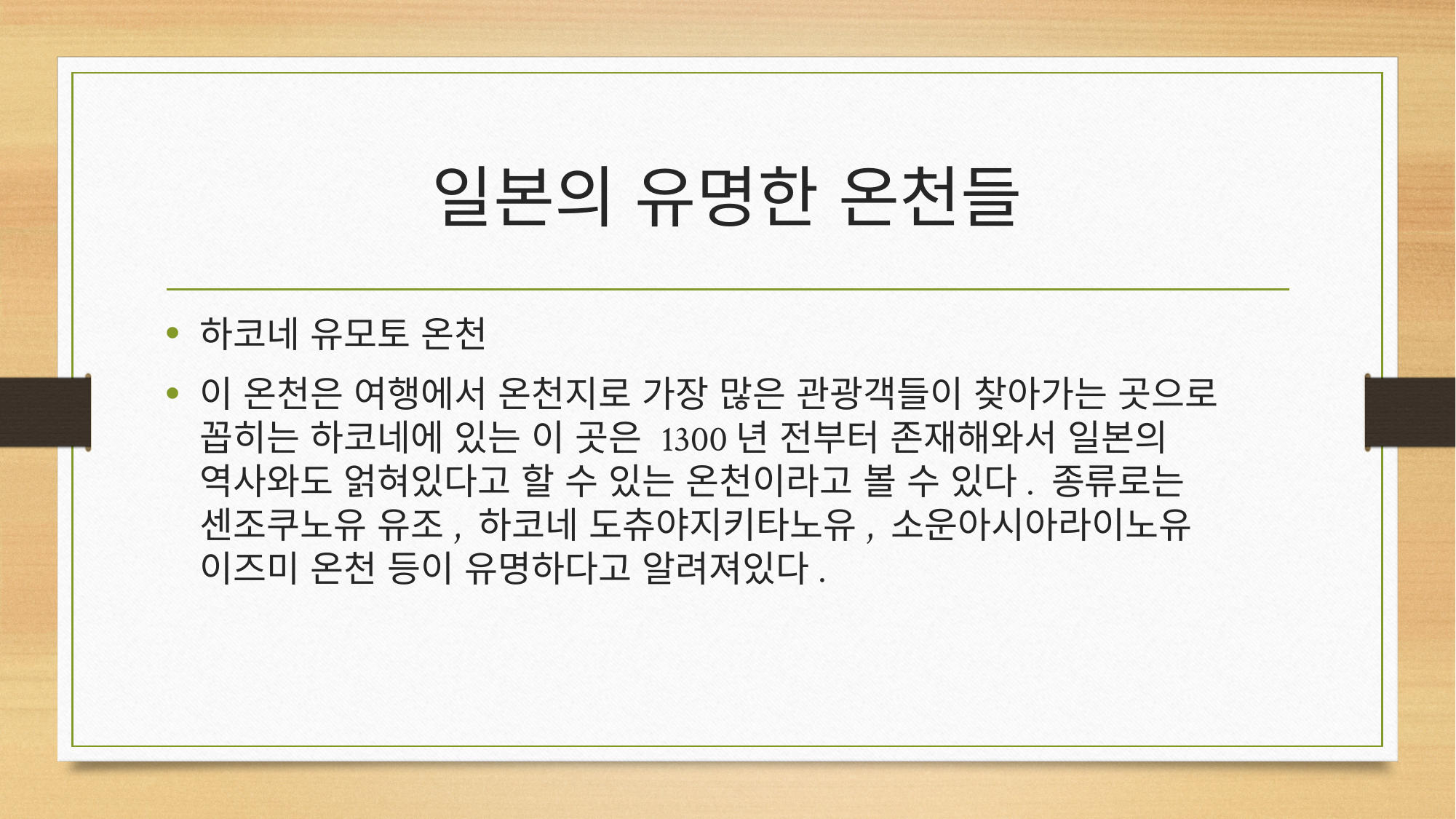

# 일본의 유명한 온천들
하코네 유모토 온천
이 온천은 여행에서 온천지로 가장 많은 관광객들이 찾아가는 곳으로 꼽히는 하코네에 있는 이 곳은 1300년 전부터 존재해와서 일본의 역사와도 얽혀있다고 할 수 있는 온천이라고 볼 수 있다. 종류로는 센조쿠노유 유조, 하코네 도츄야지키타노유, 소운아시아라이노유 이즈미 온천 등이 유명하다고 알려져있다.